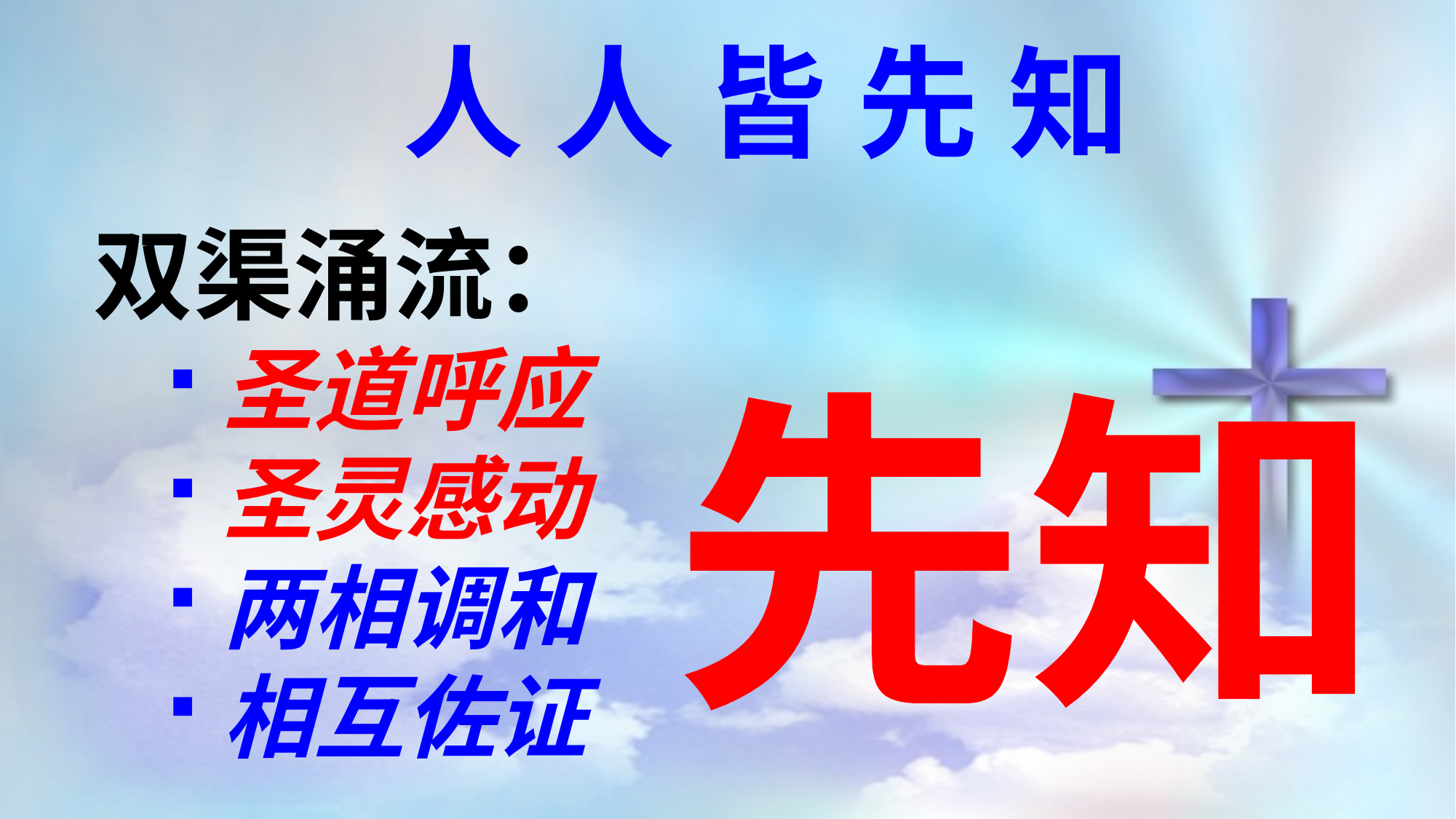

人人皆先知
双渠涌流：
圣道呼应
圣灵感动
两相调和
相互佐证
先知